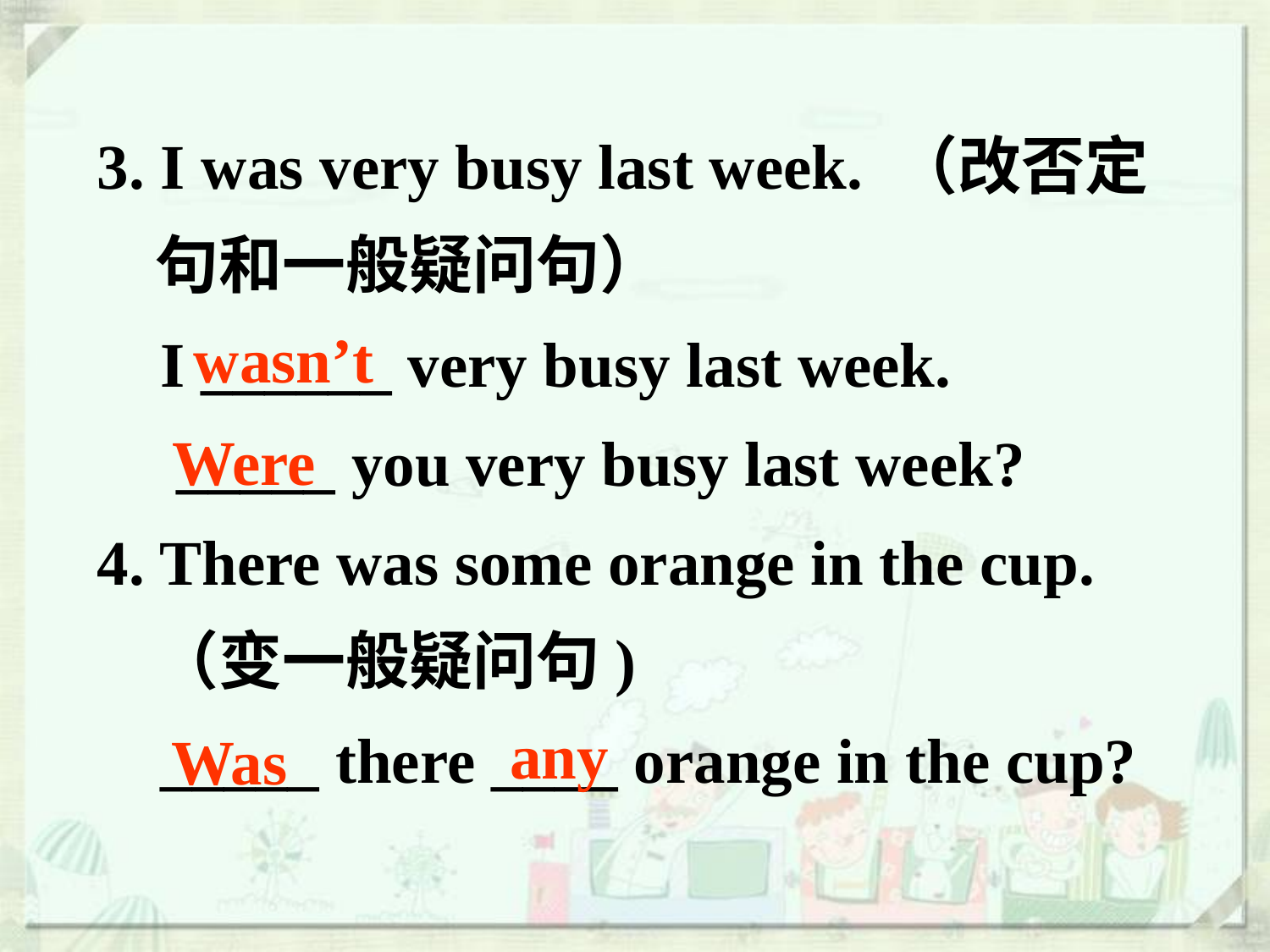

3. I was very busy last week. （改否定
   句和一般疑问句）
    I ______ very busy last week.
     _____ you very busy last week?
4. There was some orange in the cup.
   （变一般疑问句)
    _____ there ____ orange in the cup?
wasn’t
Were
any
Was